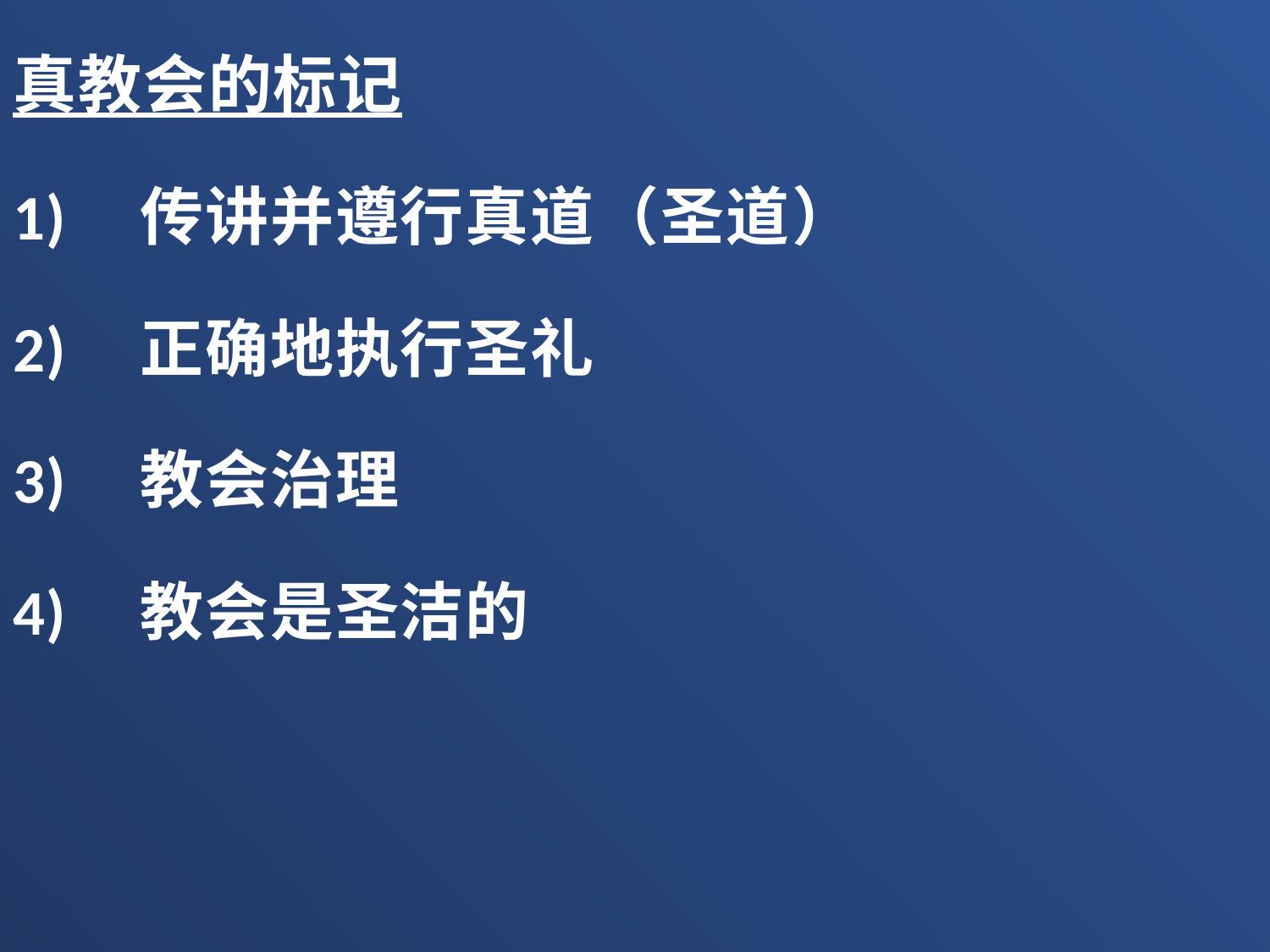

真教会的标记
1)	传讲并遵行真道（圣道）
2)	正确地执行圣礼
3)	教会治理
4)	教会是圣洁的